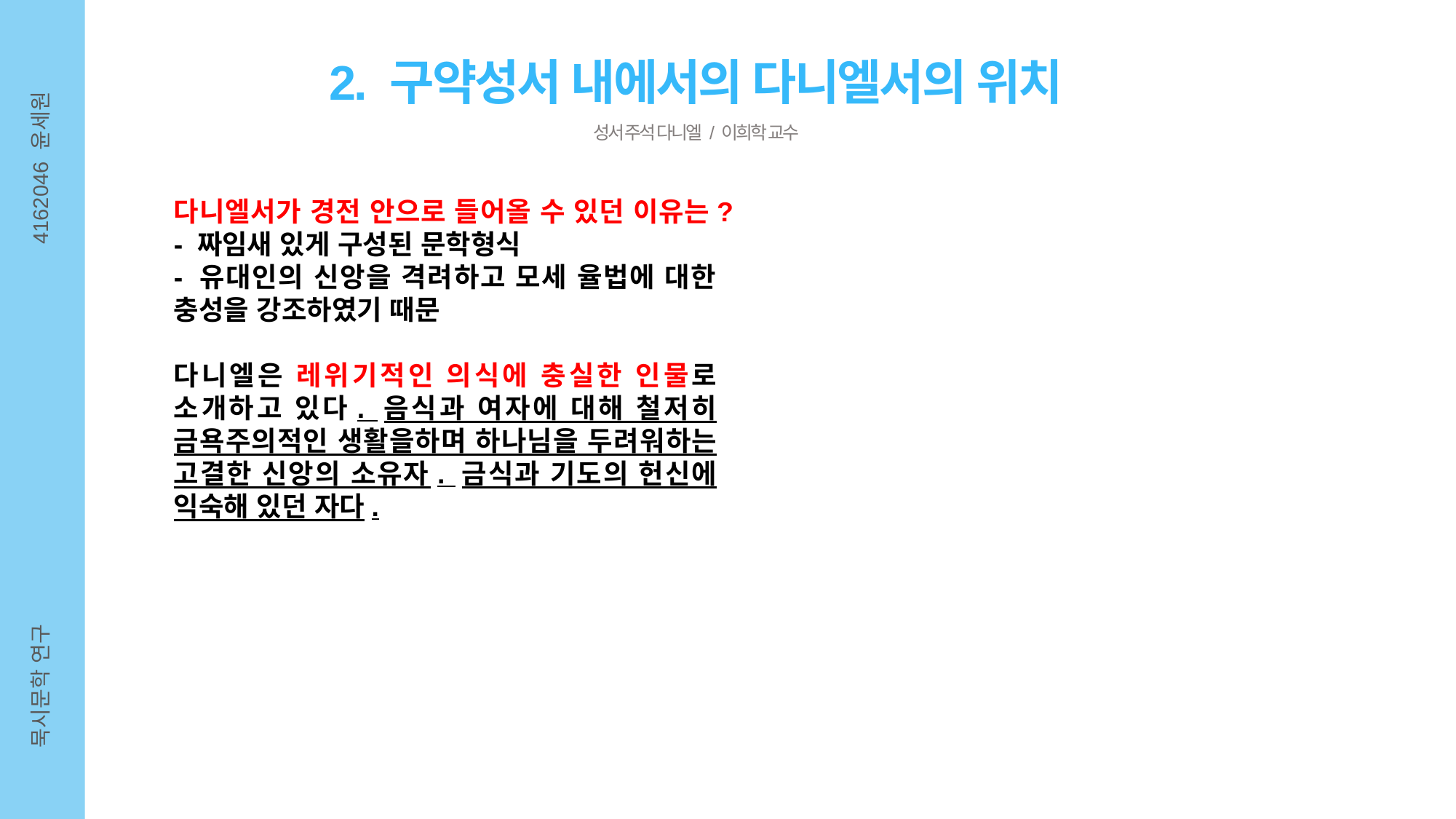

2. 구약성서 내에서의 다니엘서의 위치
성서 주석 다니엘 / 이희학 교수
4162046 윤세원
다니엘서가 경전 안으로 들어올 수 있던 이유는?
- 짜임새 있게 구성된 문학형식
- 유대인의 신앙을 격려하고 모세 율법에 대한 충성을 강조하였기 때문

다니엘은 레위기적인 의식에 충실한 인물로 소개하고 있다. 음식과 여자에 대해 철저히 금욕주의적인 생활을하며 하나님을 두려워하는 고결한 신앙의 소유자. 금식과 기도의 헌신에 익숙해 있던 자다.

묵시문학 연구